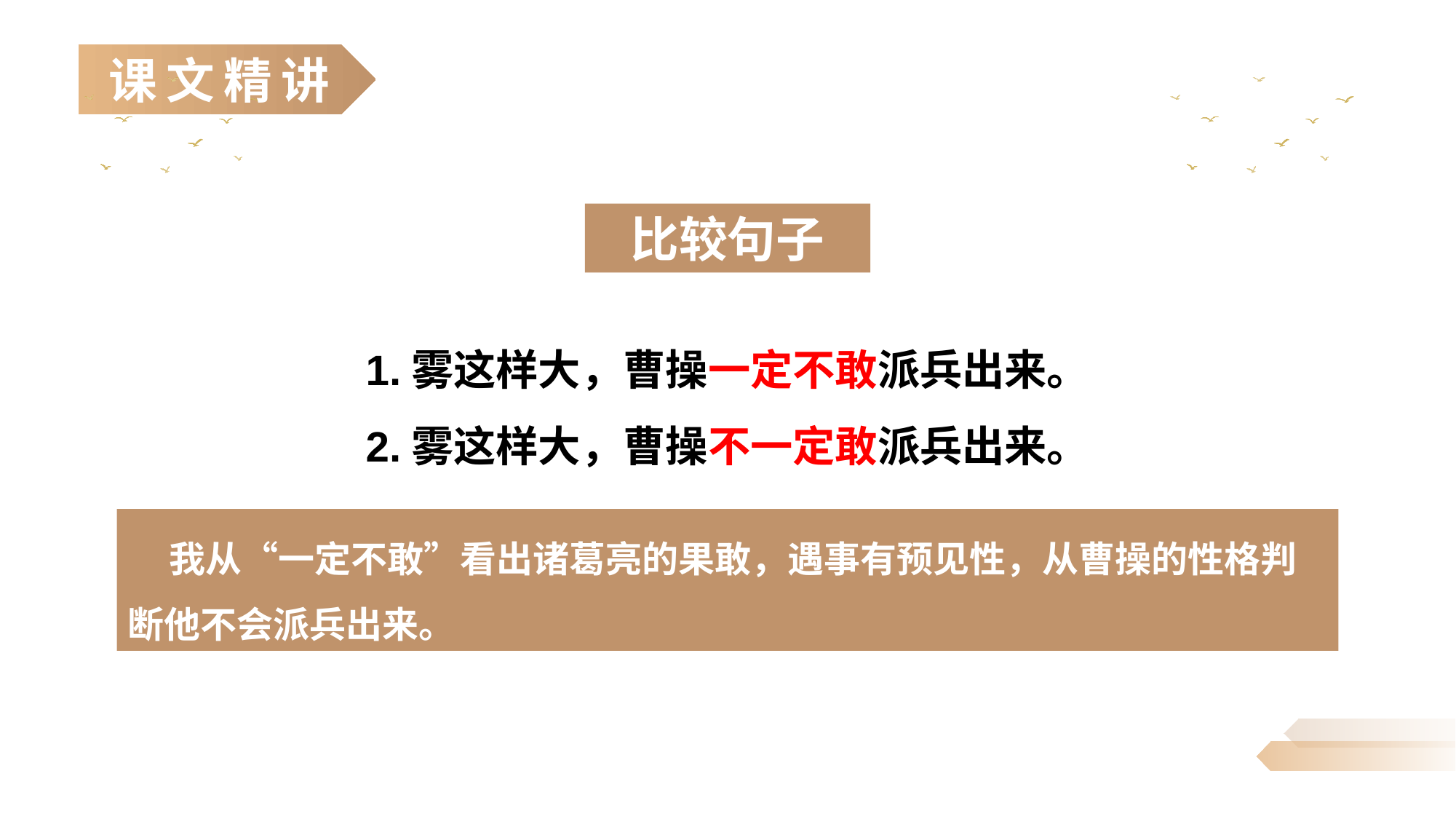

比较句子
1.雾这样大，曹操一定不敢派兵出来。
2.雾这样大，曹操不一定敢派兵出来。
    我从“一定不敢”看出诸葛亮的果敢，遇事有预见性，从曹操的性格判断他不会派兵出来。